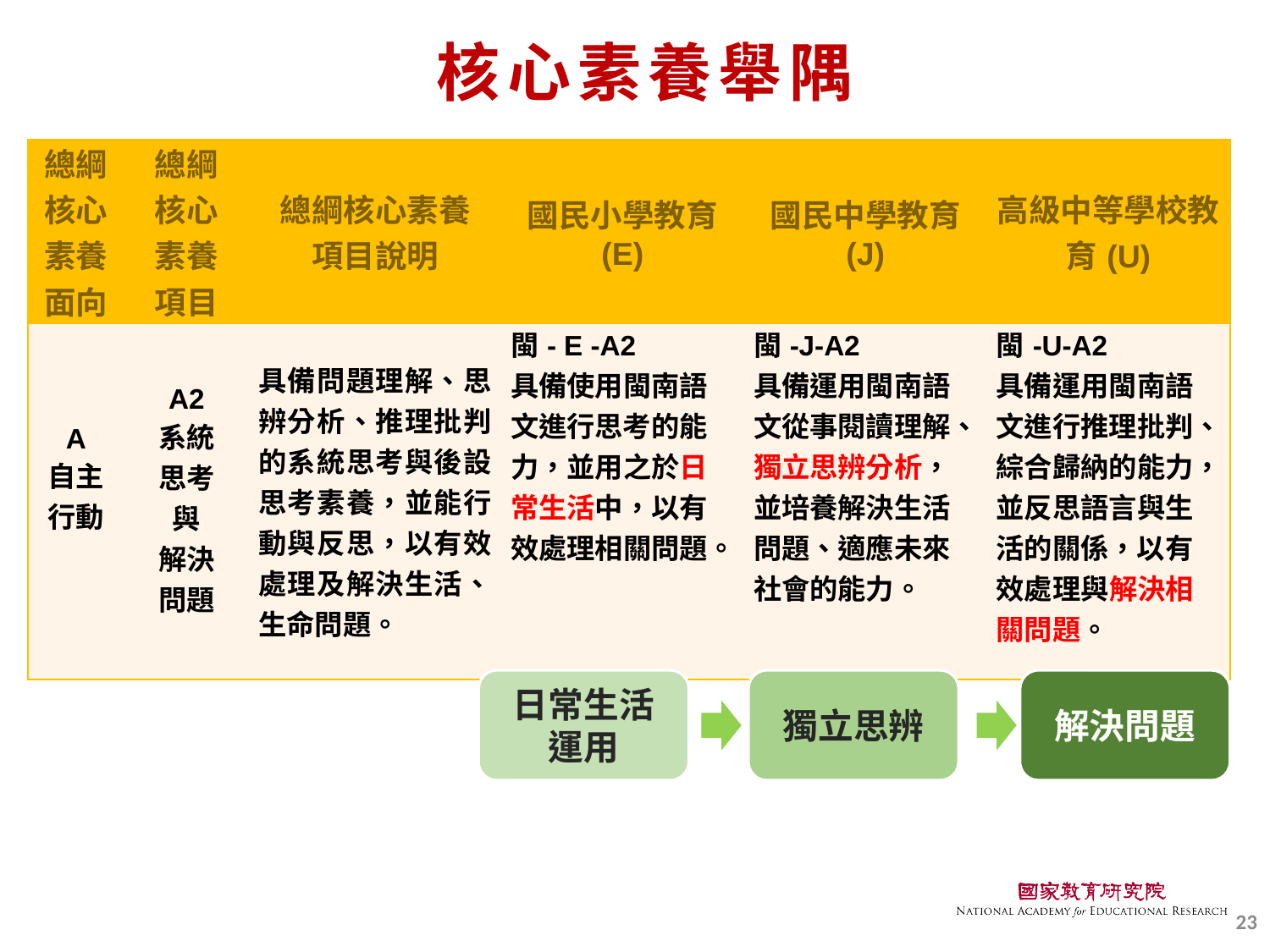

# 核心素養舉隅
| 總綱核心素養面向 | 總綱 核心 素養 項目 | 總綱核心素養 項目說明 | 國民小學教育 (E) | 國民中學教育 (J) | 高級中等學校教育(U) |
| --- | --- | --- | --- | --- | --- |
| A 自主行動 | A2 系統 思考 與 解決 問題 | 具備問題理解、思辨分析、推理批判的系統思考與後設思考素養，並能行動與反思，以有效處理及解決生活、生命問題。 | 閩- E -A2 具備使用閩南語文進行思考的能力，並用之於日常生活中，以有效處理相關問題。 | 閩-J-A2 具備運用閩南語文從事閱讀理解、獨立思辨分析，並培養解決生活問題、適應未來社會的能力。 | 閩-U-A2 具備運用閩南語文進行推理批判、綜合歸納的能力，並反思語言與生活的關係，以有效處理與解決相關問題。 |
日常生活運用
獨立思辨
解決問題

23